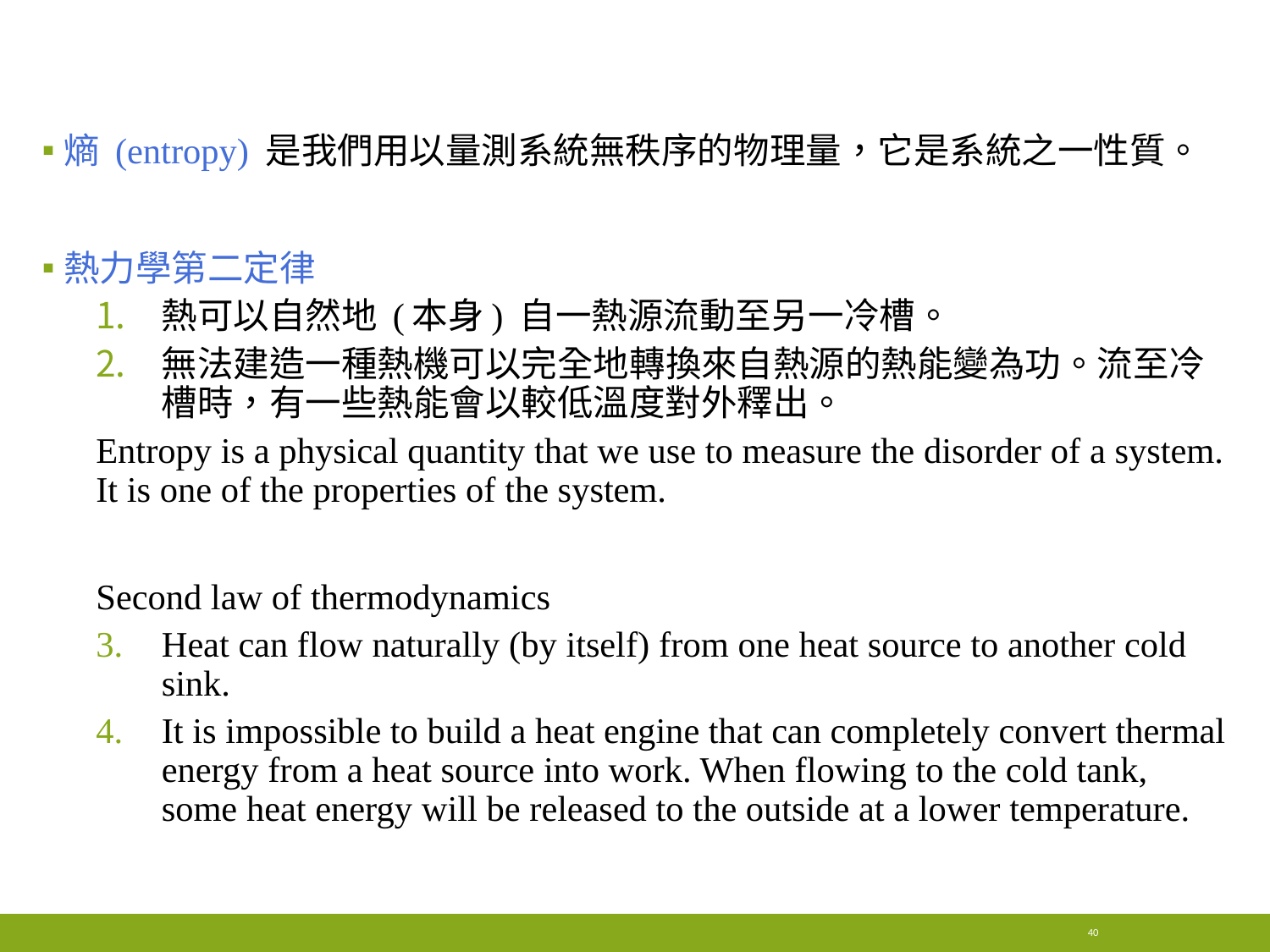

#
熵 (entropy) 是我們用以量測系統無秩序的物理量，它是系統之一性質。

熱力學第二定律
熱可以自然地 (本身) 自一熱源流動至另一冷槽。
無法建造一種熱機可以完全地轉換來自熱源的熱能變為功。流至冷槽時，有一些熱能會以較低溫度對外釋出。
Entropy is a physical quantity that we use to measure the disorder of a system. It is one of the properties of the system.

Second law of thermodynamics
Heat can flow naturally (by itself) from one heat source to another cold sink.
It is impossible to build a heat engine that can completely convert thermal energy from a heat source into work. When flowing to the cold tank, some heat energy will be released to the outside at a lower temperature.
40